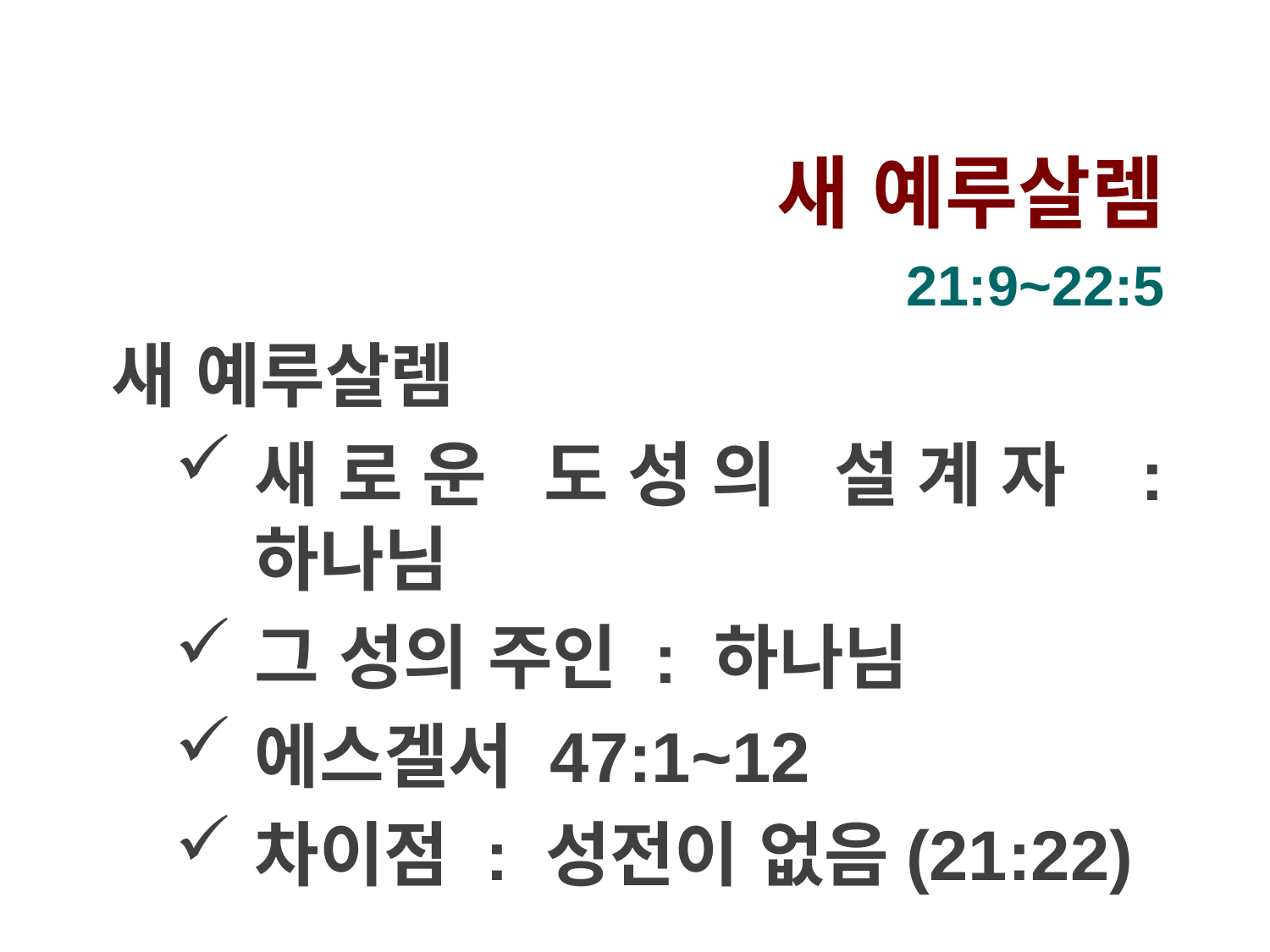

새 예루살렘
21:9~22:5
새 예루살렘
새로운 도성의 설계자 : 하나님
그 성의 주인 : 하나님
에스겔서 47:1~12
차이점 : 성전이 없음(21:22)